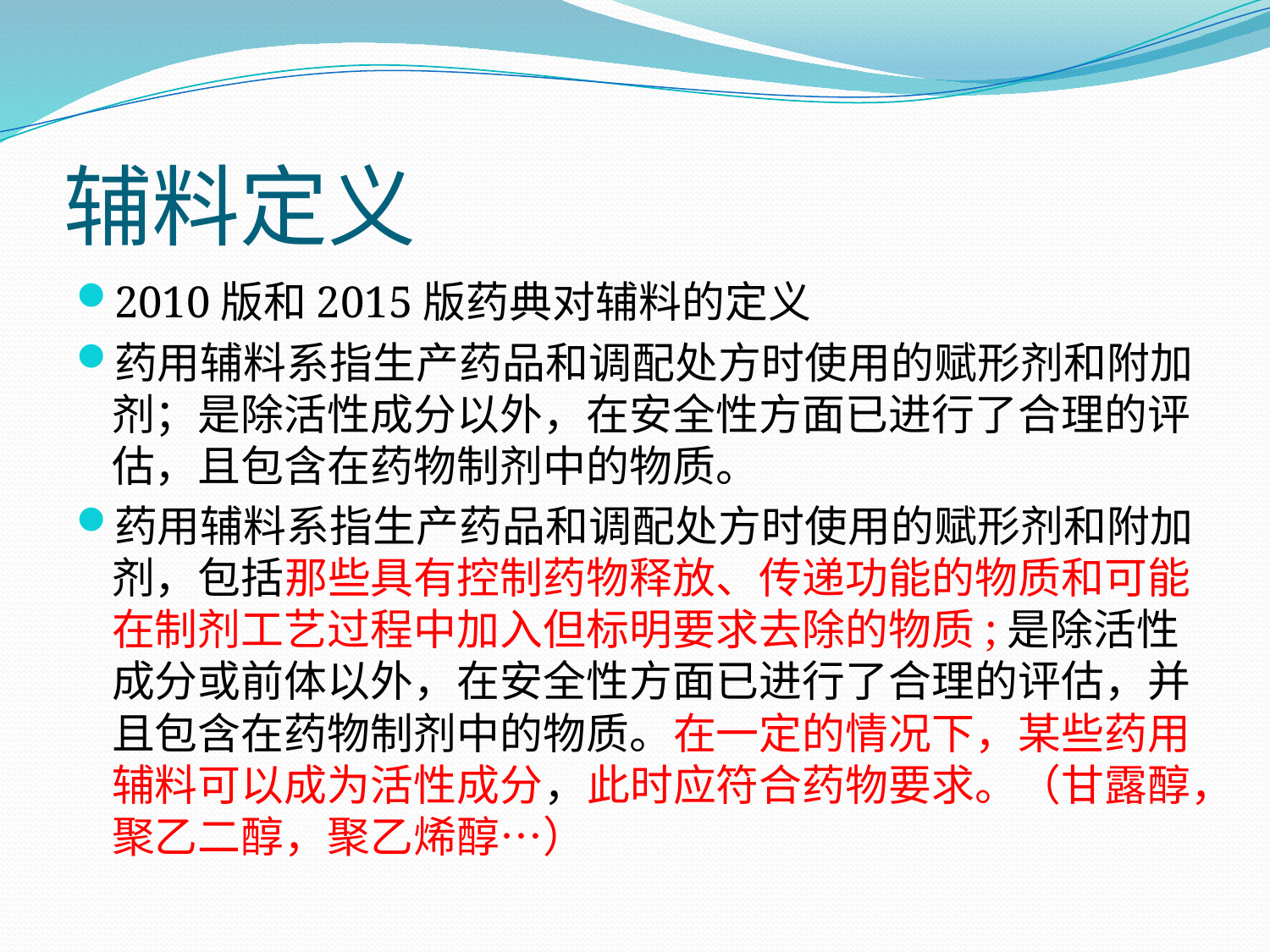

# 辅料定义
2010版和2015版药典对辅料的定义
药用辅料系指生产药品和调配处方时使用的赋形剂和附加剂；是除活性成分以外，在安全性方面已进行了合理的评估，且包含在药物制剂中的物质。
药用辅料系指生产药品和调配处方时使用的赋形剂和附加剂，包括那些具有控制药物释放、传递功能的物质和可能在制剂工艺过程中加入但标明要求去除的物质;是除活性成分或前体以外，在安全性方面已进行了合理的评估，并且包含在药物制剂中的物质。在一定的情况下，某些药用辅料可以成为活性成分，此时应符合药物要求。（甘露醇，聚乙二醇，聚乙烯醇…）